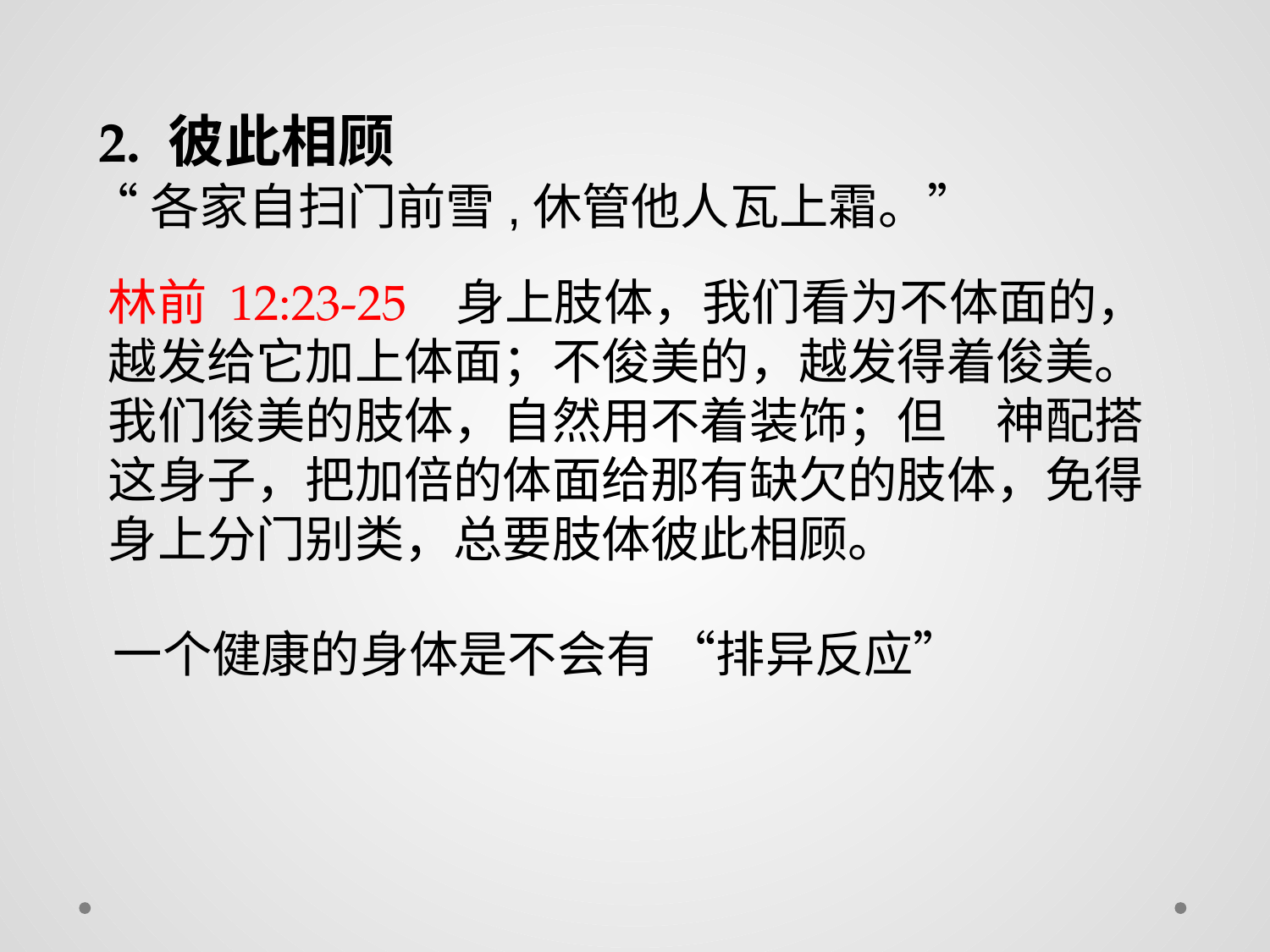

# 2. 彼此相顾
“各家自扫门前雪,休管他人瓦上霜。”
林前 12:23-25   身上肢体，我们看为不体面的，越发给它加上体面；不俊美的，越发得着俊美。我们俊美的肢体，自然用不着装饰；但　神配搭这身子，把加倍的体面给那有缺欠的肢体，免得身上分门别类，总要肢体彼此相顾。
一个健康的身体是不会有 “排异反应”